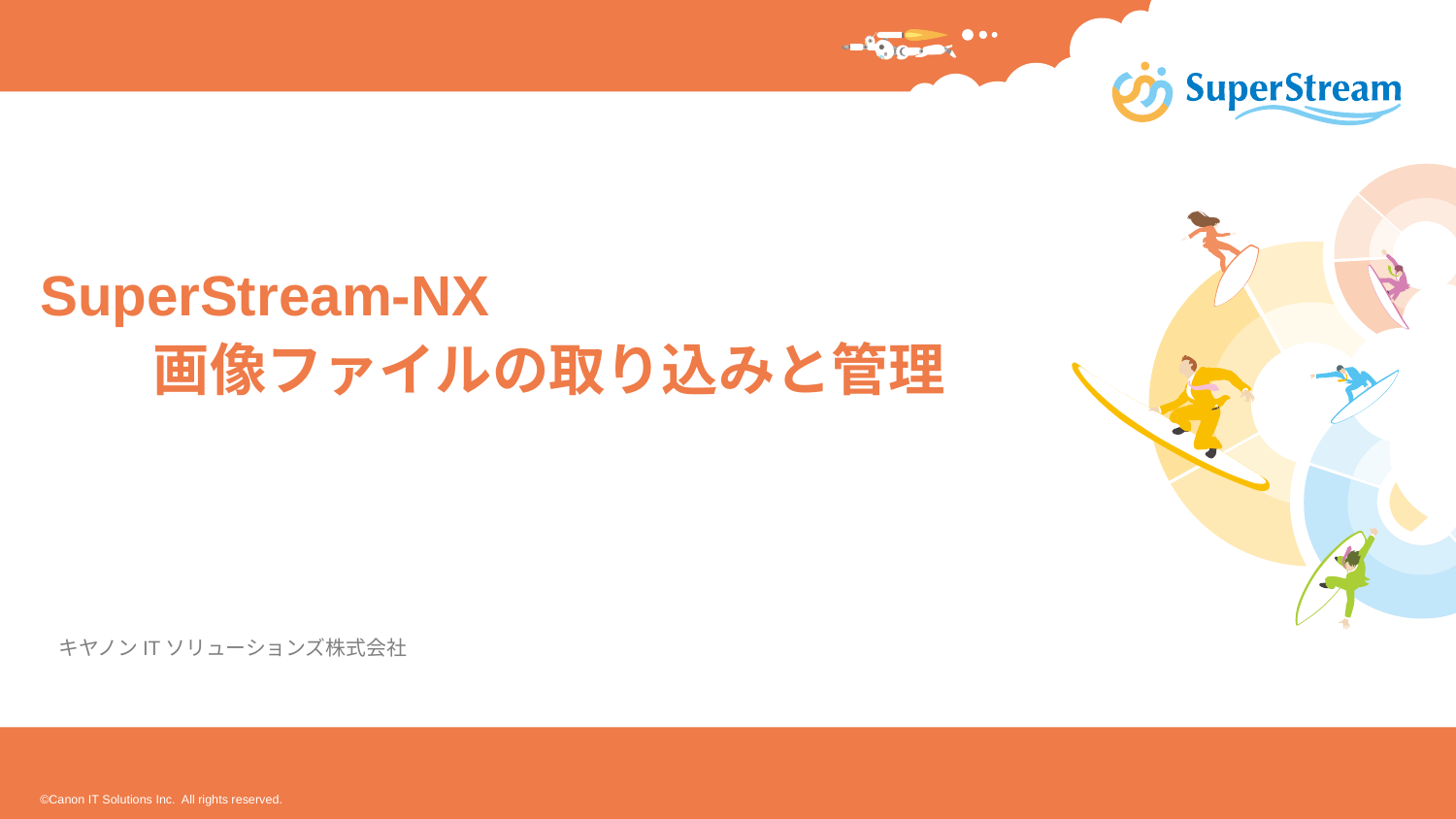

# SuperStream-NX 　　画像ファイルの取り込みと管理
キヤノンITソリューションズ株式会社
©Canon IT Solutions Inc.  All rights reserved.